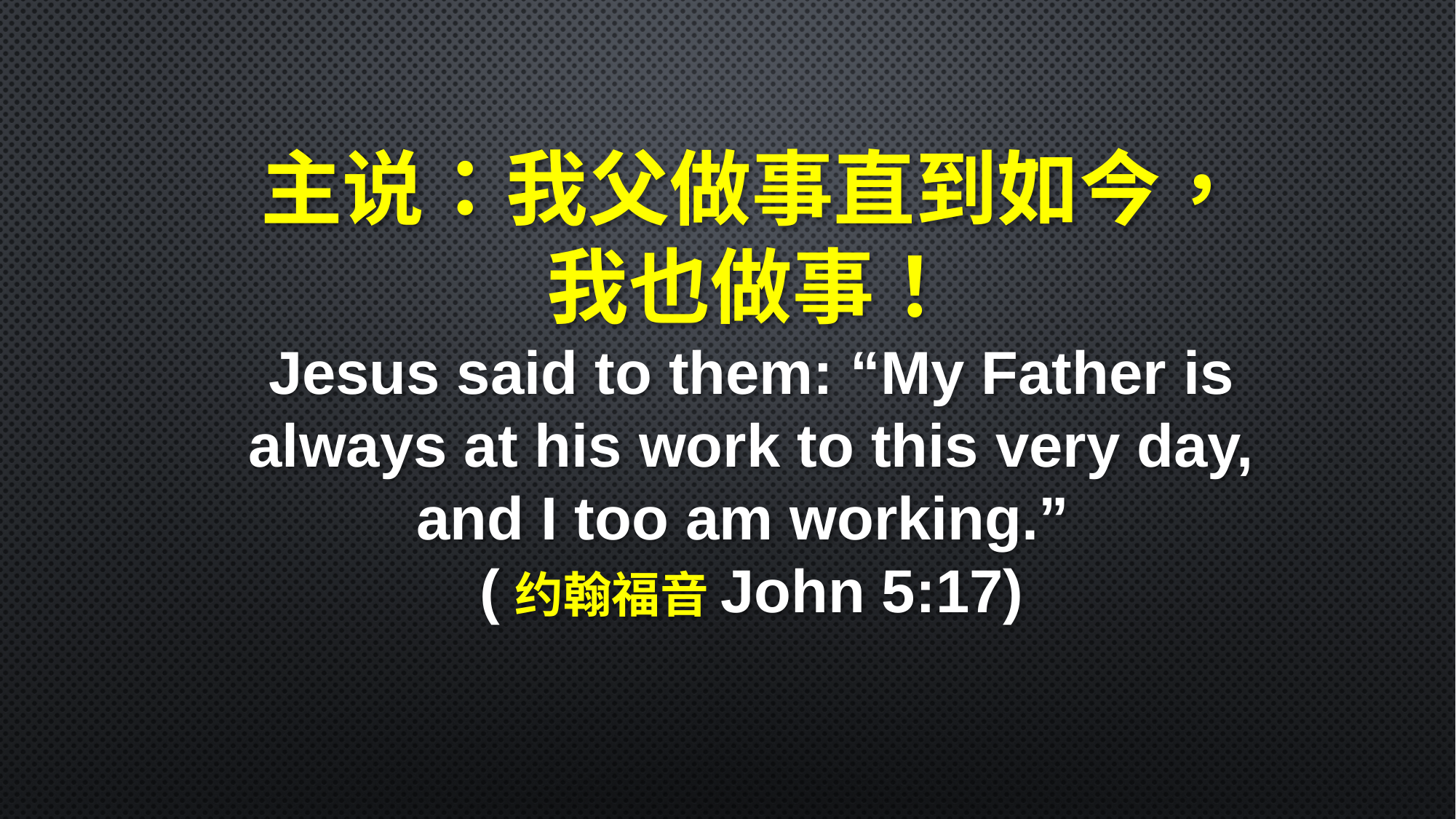

主说：我父做事直到如今，
我也做事！
Jesus said to them: “My Father is always at his work to this very day, and I too am working.”
(约翰福音John 5:17)